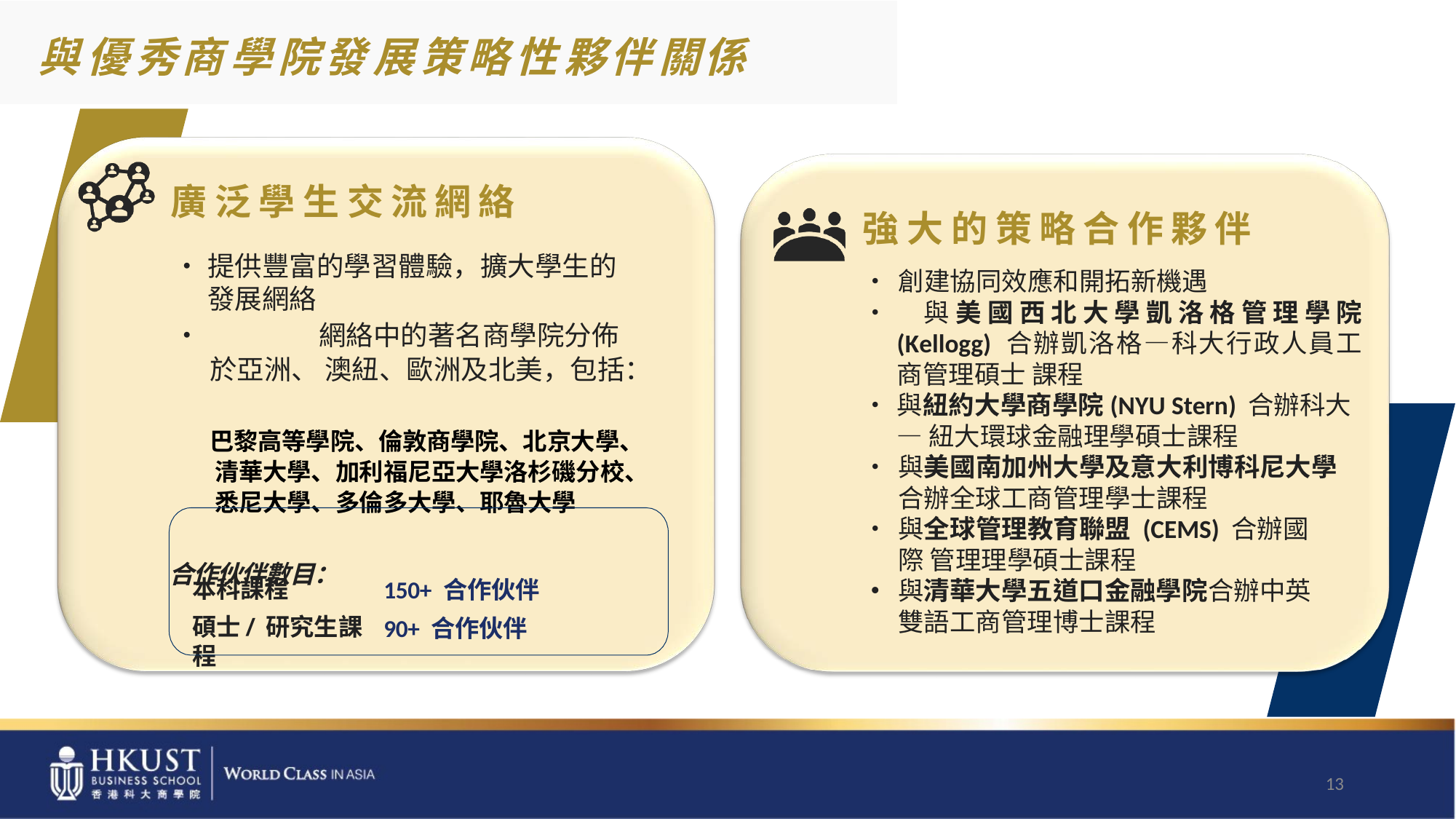

# 與 優 秀 商 學 院 發 展 策 略 性 夥 伴 關 係

廣 泛 學 生 交 流 網 絡
•	提供豐富的學習體驗，擴大學生的 發展網絡
•		網絡中的著名商學院分佈於亞洲、 澳紐、歐洲及北美，包括：
     巴黎高等學院、倫敦商學院、北京大學、 清華大學、加利福尼亞大學洛杉磯分校、 悉尼大學、多倫多大學、耶魯大學

合作伙伴數目：

強 大 的 策 略 合 作 夥 伴
•	創建協同效應和開拓新機遇
•  與美國西北大學凱洛格管理學院 (Kellogg) 合辦凱洛格—科大行政人員工商管理碩士 課程
•	與紐約大學商學院(NYU Stern) 合辦科大— 紐大環球金融理學碩士課程
•	與美國南加州大學及意大利博科尼大學 合辦全球工商管理學士課程
•	與全球管理教育聯盟 (CEMS) 合辦國際 管理理學碩士課程
•	與清華大學五道口金融學院合辦中英雙語工商管理博士課程

本科課程
碩士/ 研究生課程
150+ 合作伙伴
90+ 合作伙伴
13